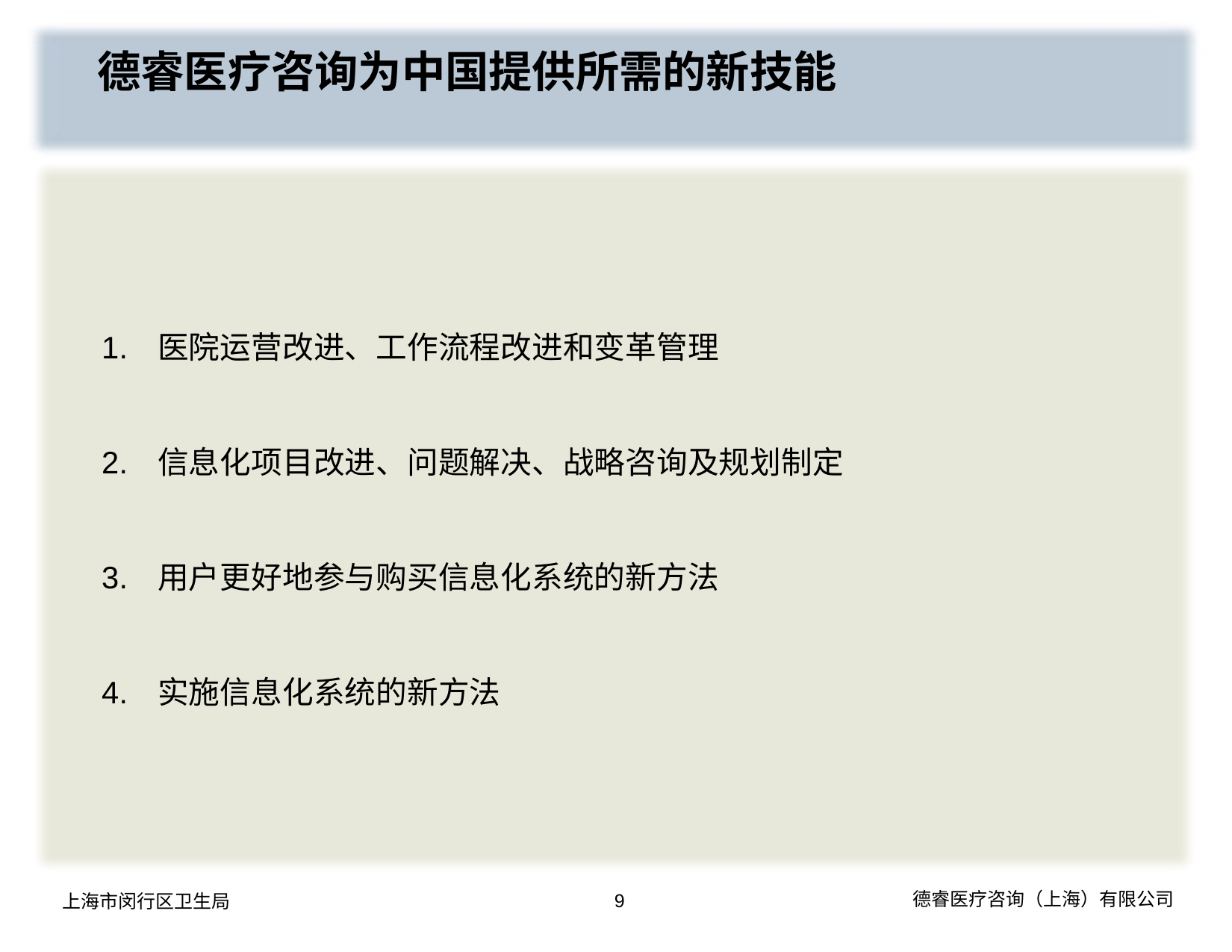

德睿医疗咨询为中国提供所需的新技能
1.	医院运营改进、工作流程改进和变革管理
2.	信息化项目改进、问题解决、战略咨询及规划制定
3.	用户更好地参与购买信息化系统的新方法
4.	实施信息化系统的新方法
9